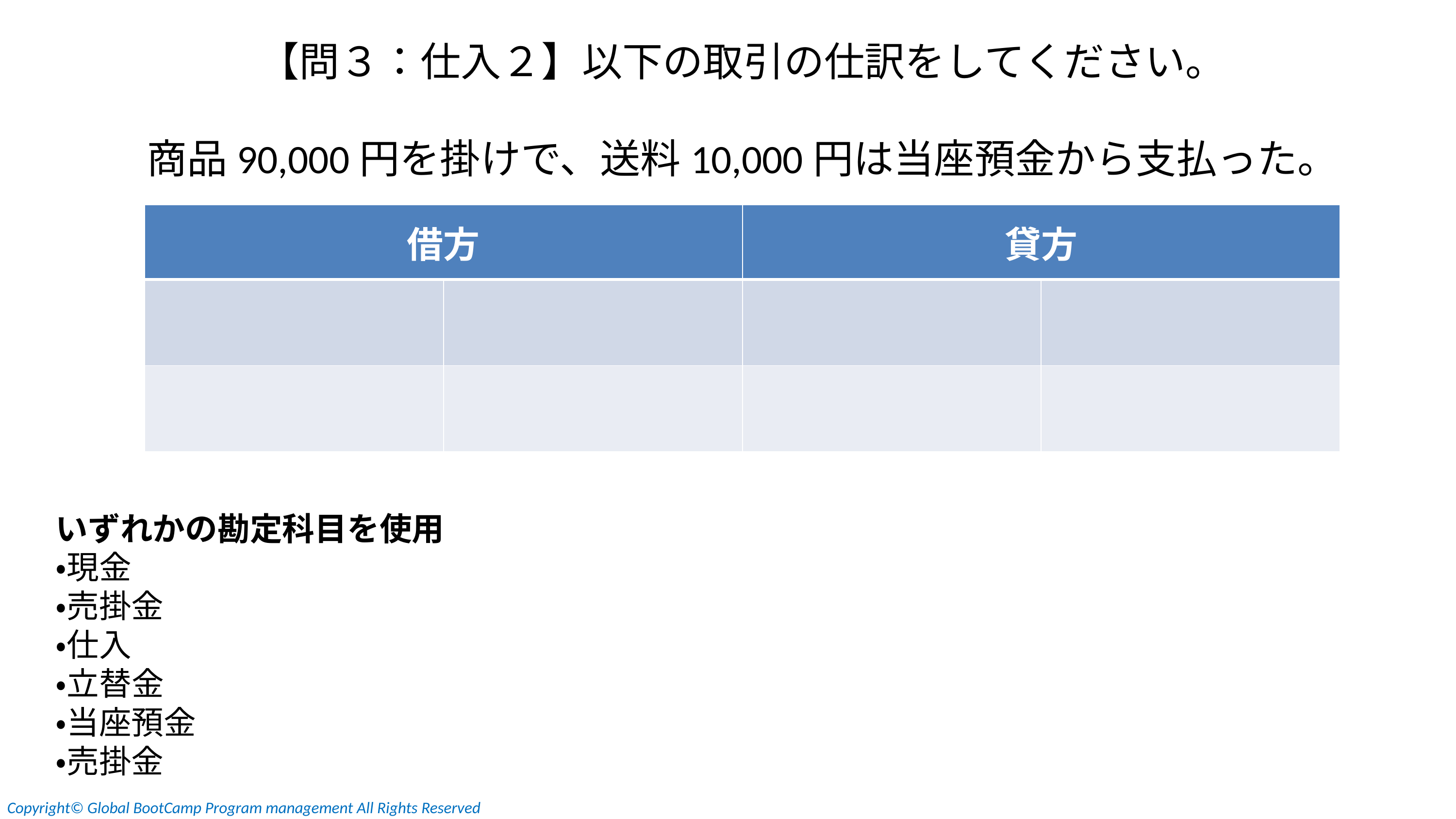

【問３：仕入２】以下の取引の仕訳をしてください。

商品90,000円を掛けで、送料10,000円は当座預金から支払った。
| 借方 |  | 貸方 |  |
| --- | --- | --- | --- |
|  |  |  |  |
|  |  |  |  |
いずれかの勘定科目を使用
・現金
・売掛金
・仕入
・立替金
・当座預金
・売掛金